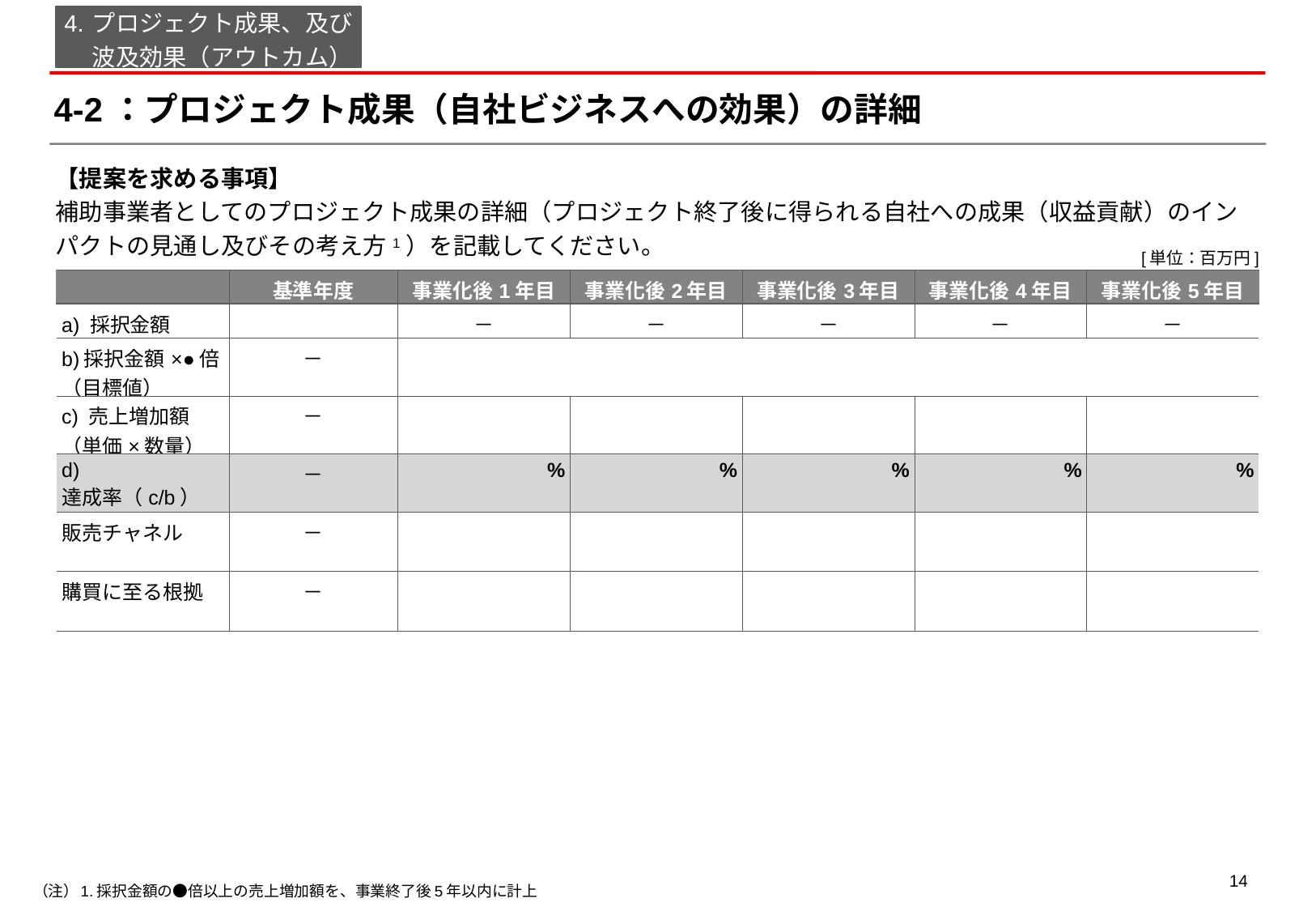

プロジェクト成果、及び
波及効果（アウトカム）
# 4-2：プロジェクト成果（自社ビジネスへの効果）の詳細
【提案を求める事項】
補助事業者としてのプロジェクト成果の詳細（プロジェクト終了後に得られる自社への成果（収益貢献）のインパクトの見通し及びその考え方1）を記載してください。

　[単位：百万円]

|  | 基準年度 | 事業化後1年目 | 事業化後2年目 | 事業化後3年目 | 事業化後4年目 | 事業化後5年目 |
| --- | --- | --- | --- | --- | --- | --- |
| a) 採択金額 |  | － | － | － | － | － |
| b)採択金額×●倍 （目標値） | － |  |  |  |  |  |
| c) 売上増加額 （単価×数量） | － |  |  |  |  |  |
| d) 達成率（c/b） | － | % | % | % | % | % |
| 販売チャネル | － |  |  |  |  |  |
| 購買に至る根拠 | － |  |  |  |  |  |
（注）	1.採択金額の●倍以上の売上増加額を、事業終了後5年以内に計上